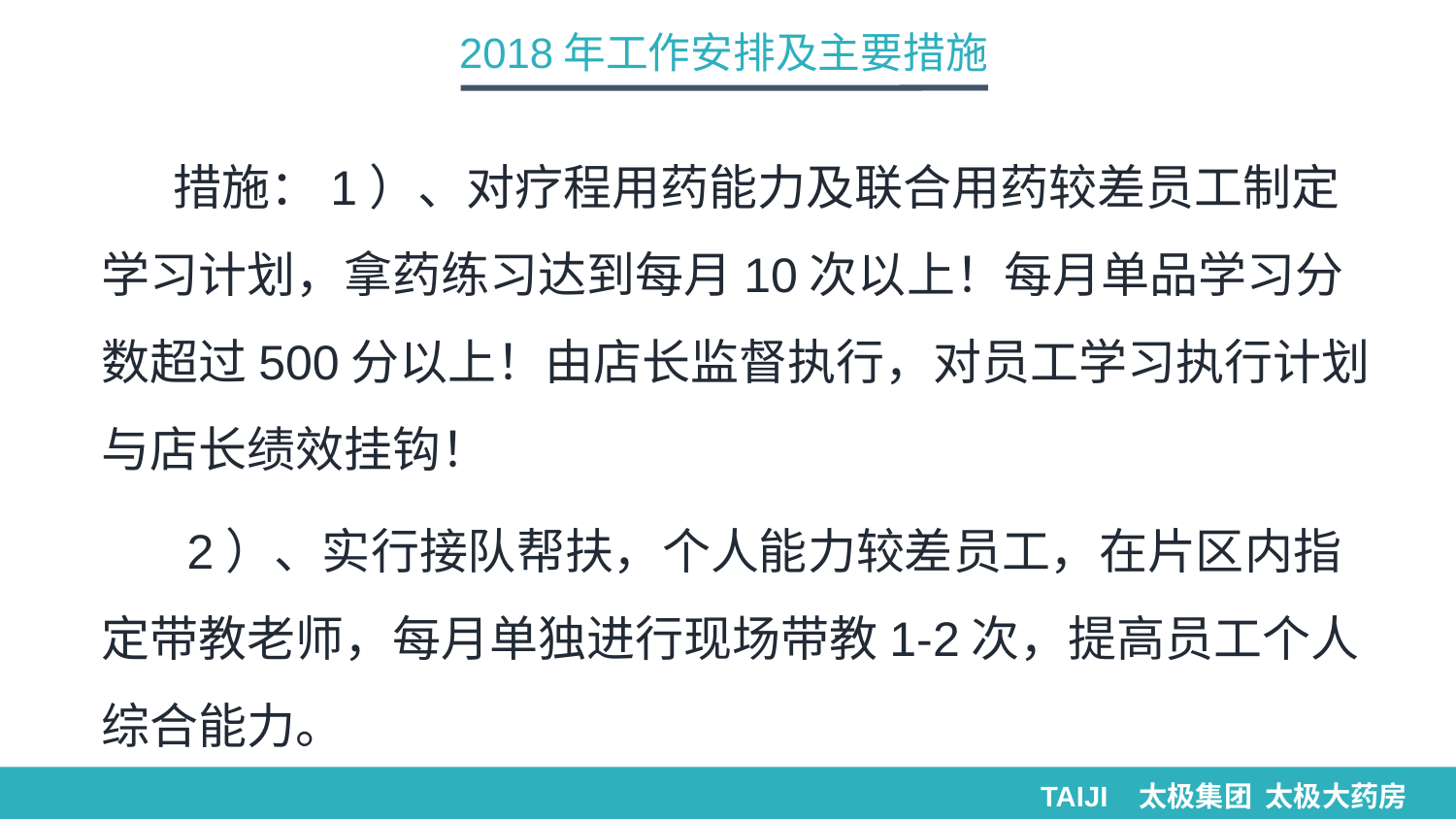

2018年工作安排及主要措施
措施：1）、对疗程用药能力及联合用药较差员工制定学习计划，拿药练习达到每月10次以上！每月单品学习分数超过500分以上！由店长监督执行，对员工学习执行计划与店长绩效挂钩！
 2）、实行接队帮扶，个人能力较差员工，在片区内指定带教老师，每月单独进行现场带教1-2次，提高员工个人综合能力。

TAIJI   太极集团  太极大药房